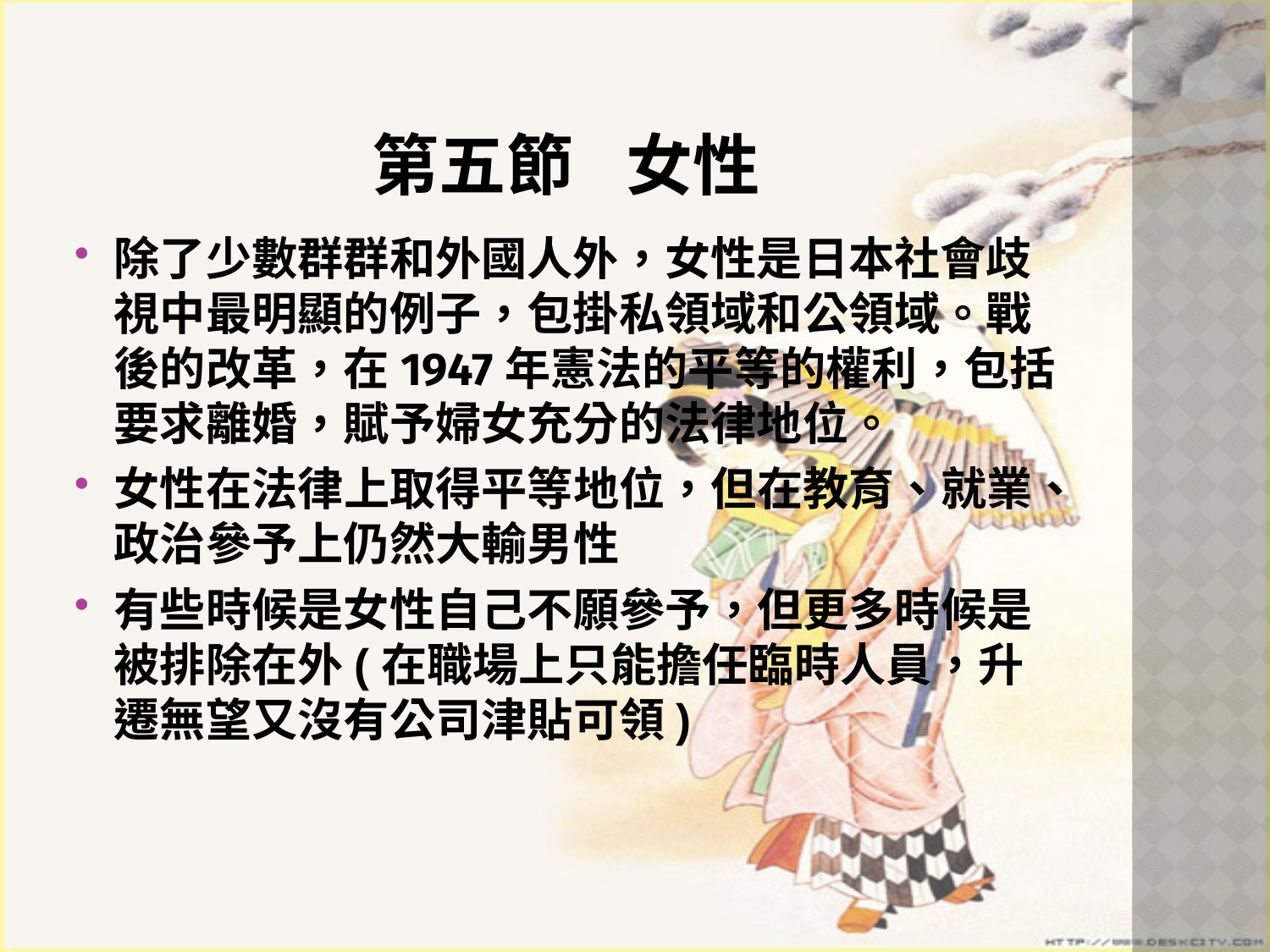

# 第五節	女性
除了少數群群和外國人外，女性是日本社會歧視中最明顯的例子，包掛私領域和公領域。戰後的改革，在1947年憲法的平等的權利，包括要求離婚，賦予婦女充分的法律地位。
女性在法律上取得平等地位，但在教育、就業、政治參予上仍然大輸男性
有些時候是女性自己不願參予，但更多時候是被排除在外(在職場上只能擔任臨時人員，升遷無望又沒有公司津貼可領)